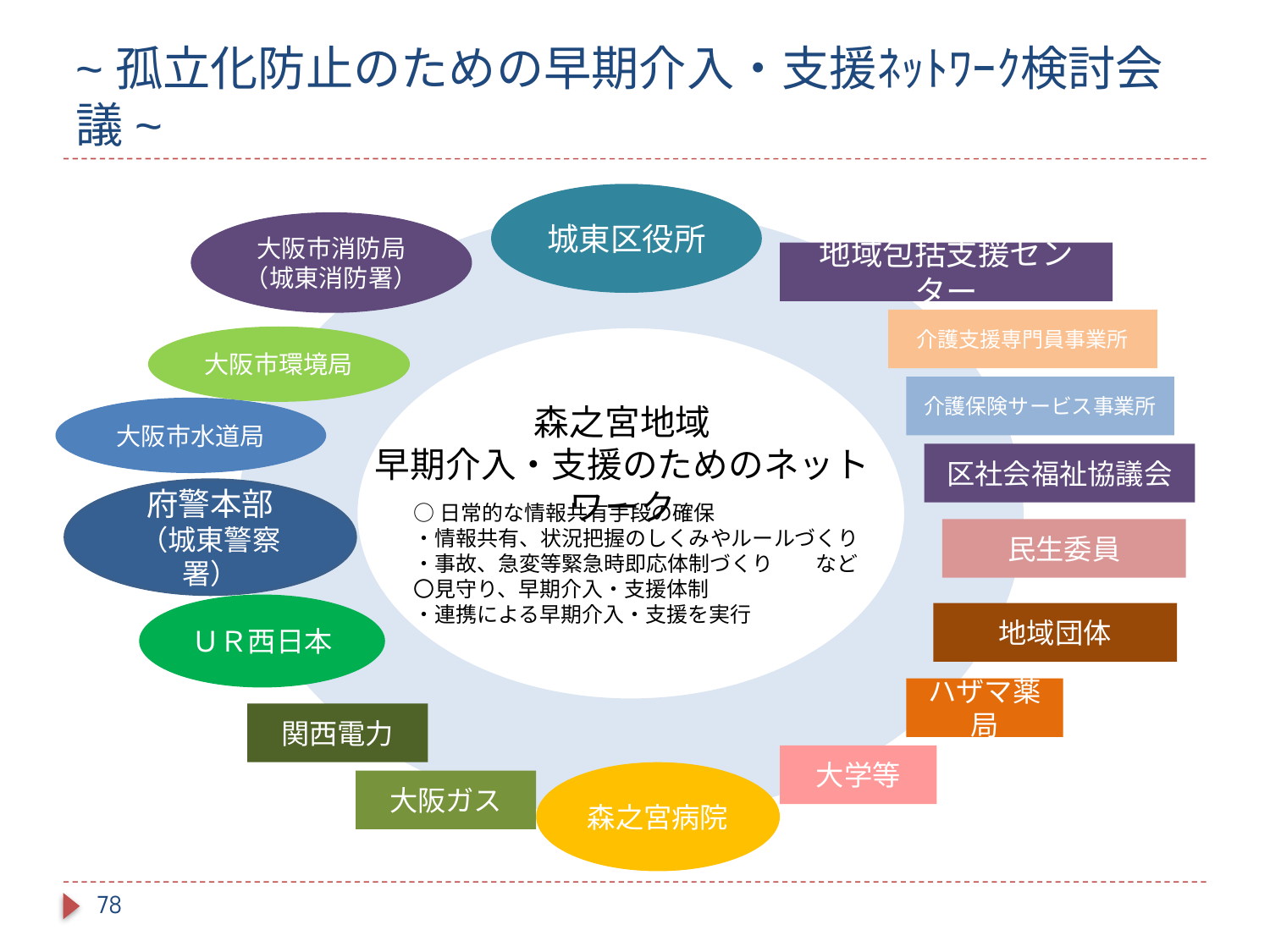

# ~孤立化防止のための早期介入・支援ﾈｯﾄﾜｰｸ検討会議~
城東区役所

大阪市消防局
（城東消防署）
地域包括支援センター
介護支援専門員事業所

大阪市環境局

介護保険サービス事業所
森之宮地域
早期介入・支援のためのネットワーク

大阪市水道局

区社会福祉協議会
○日常的な情報共有手段の確保
・情報共有、状況把握のしくみやルールづくり
・事故、急変等緊急時即応体制づくり　　など
〇見守り、早期介入・支援体制
・連携による早期介入・支援を実行
民生委員
ＵＲ西日本
地域団体
ハザマ薬局
関西電力
大学等
森之宮病院
大阪ガス
府警本部
（城東警察署）
78